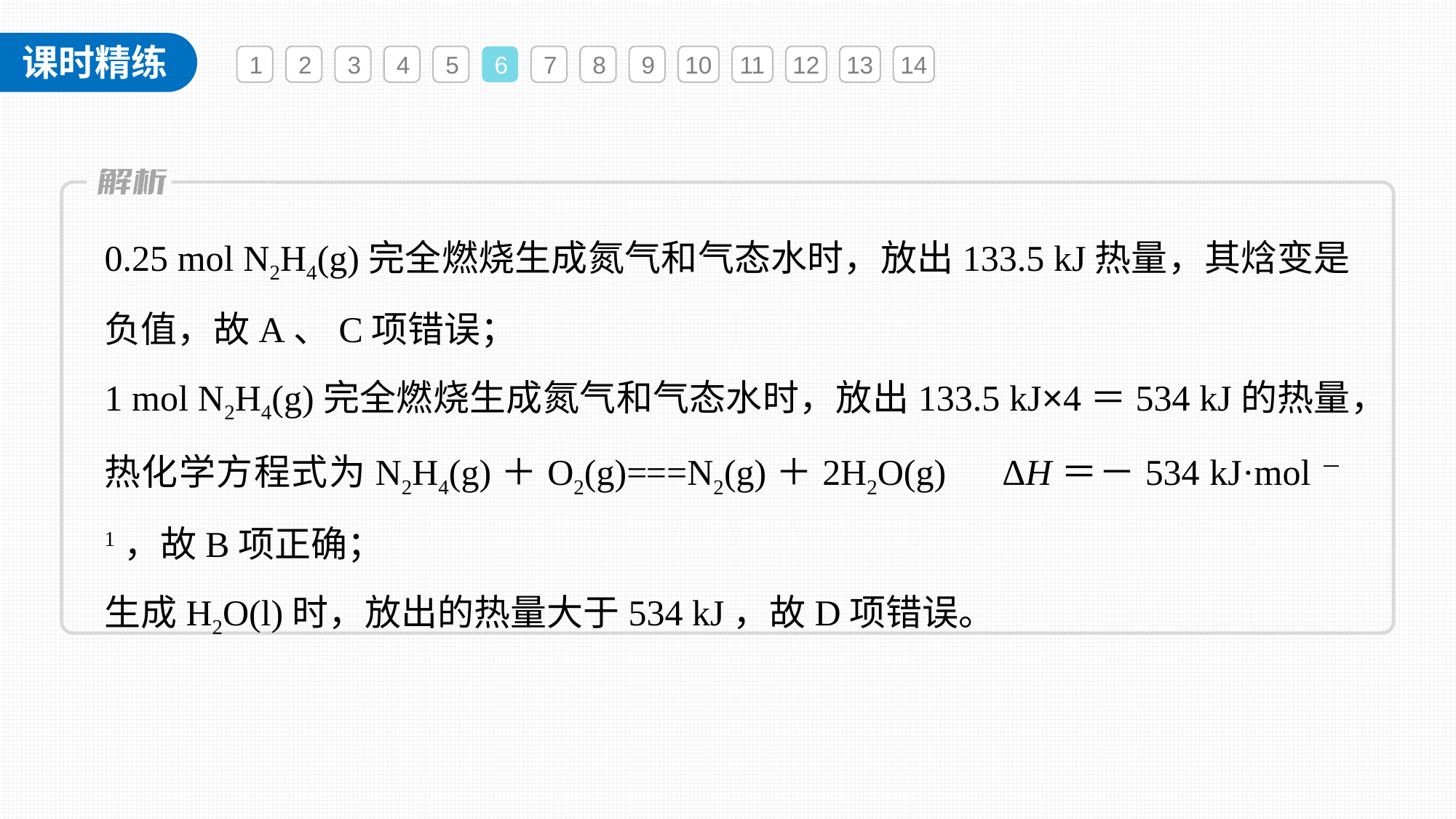

1
2
3
4
5
6
7
8
9
10
11
12
13
14

0.25 mol N2H4(g)完全燃烧生成氮气和气态水时，放出133.5 kJ热量，其焓变是负值，故A、C项错误；
1 mol N2H4(g)完全燃烧生成氮气和气态水时，放出133.5 kJ×4＝534 kJ的热量，热化学方程式为N2H4(g)＋O2(g)===N2(g)＋2H2O(g)　ΔH＝－534 kJ·mol－1，故B项正确；
生成H2O(l)时，放出的热量大于534 kJ，故D项错误。